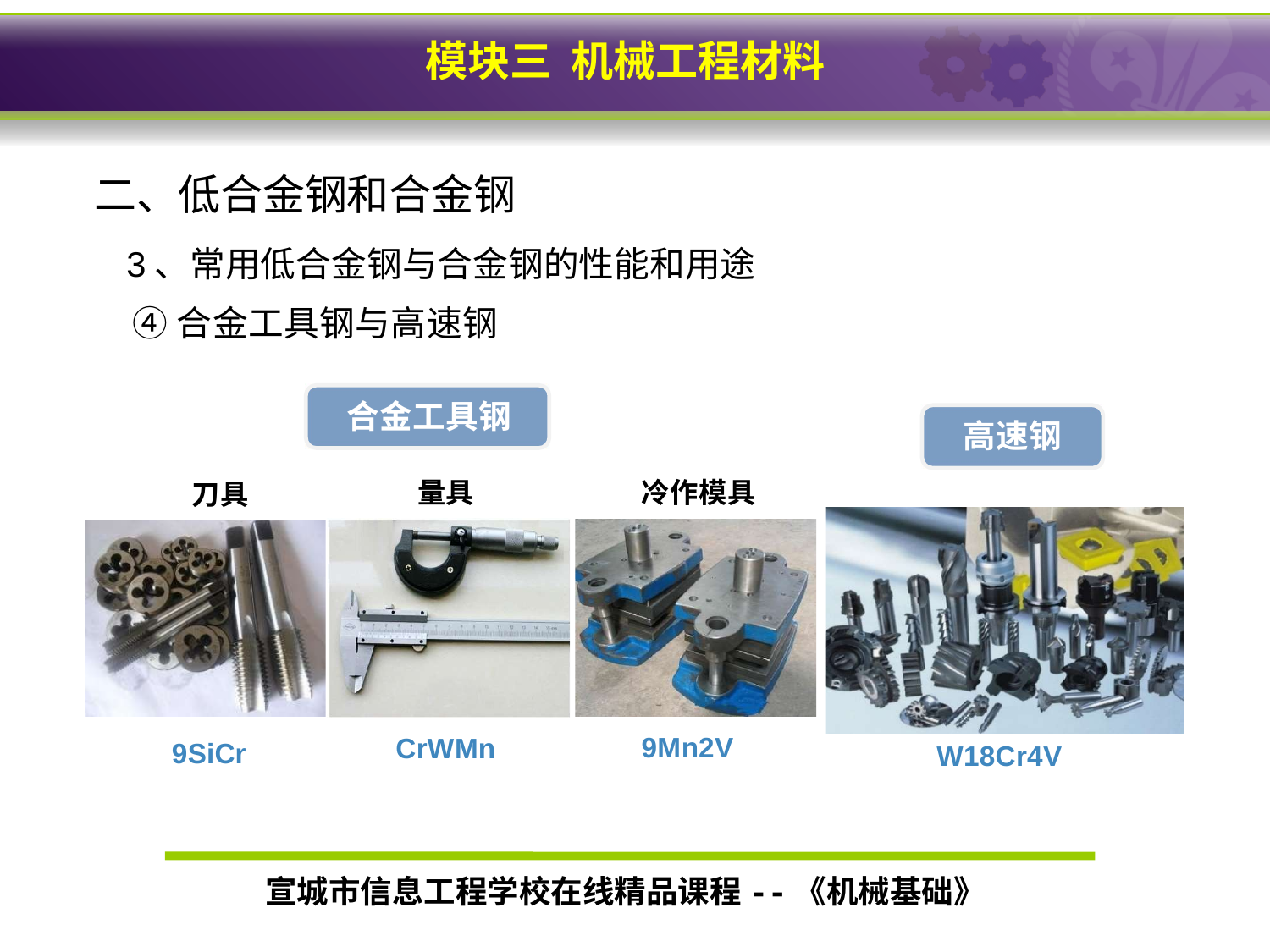

# 二、低合金钢和合金钢
3、常用低合金钢与合金钢的性能和用途
④合金工具钢与高速钢

合金工具钢

高速钢
量具
冷作模具
刀具

9Mn2V
CrWMn
9SiCr
W18Cr4V